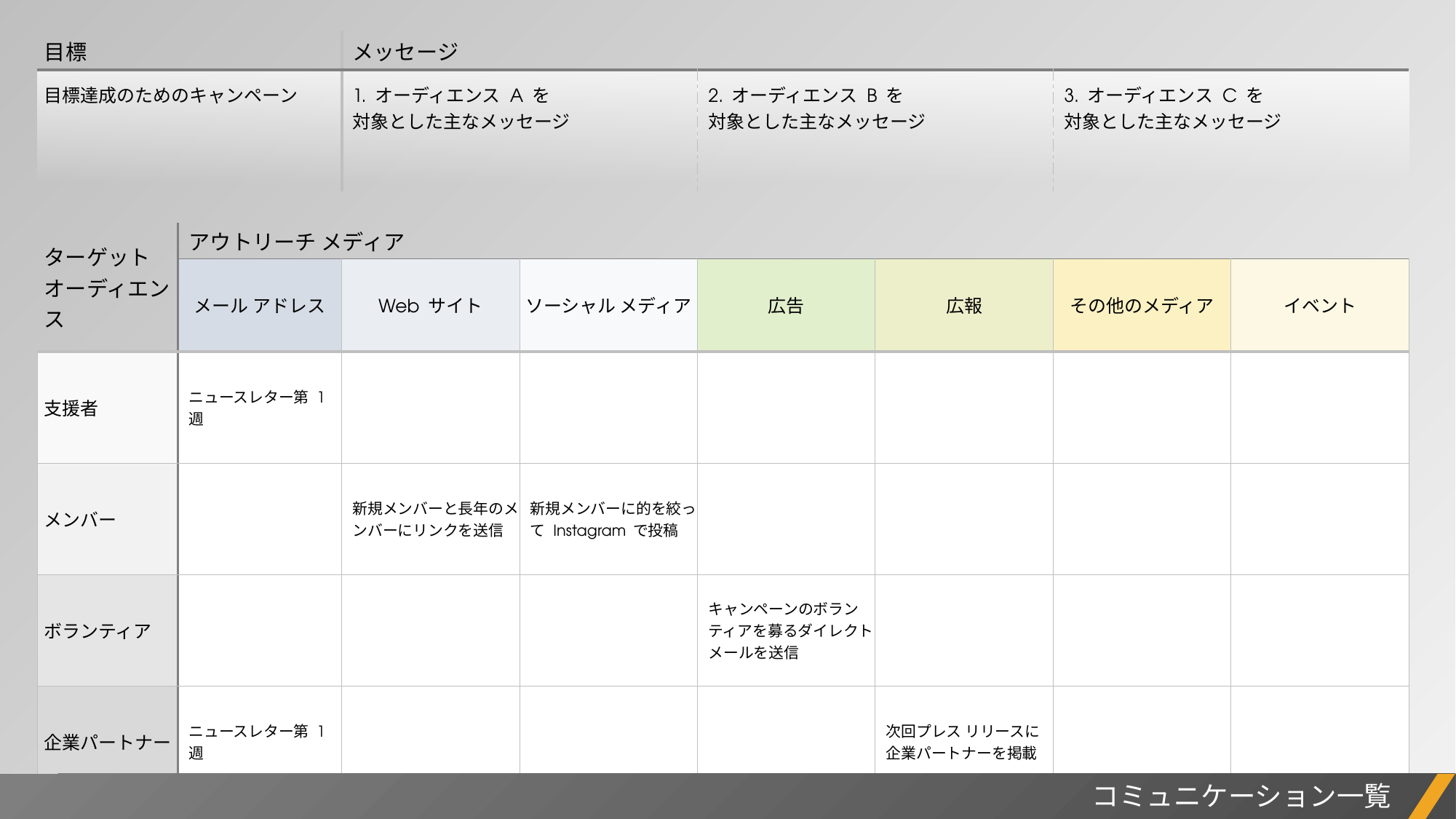

| 目標 | メッセージ |  |  |
| --- | --- | --- | --- |
| 目標達成のためのキャンペーン | 1. オーディエンス A を 対象とした主なメッセージ | 2. オーディエンス B を 対象とした主なメッセージ | 3. オーディエンス C を 対象とした主なメッセージ |
| ターゲット オーディエンス | アウトリーチ メディア |  |  |  |  |  |  |
| --- | --- | --- | --- | --- | --- | --- | --- |
| ターゲット オーディエンス | メール アドレス | Web サイト | ソーシャル メディア | 広告 | 広報 | その他のメディア | イベント |
| 支援者 | ニュースレター第 1 週 |  |  |  |  |  |  |
| メンバー |  | 新規メンバーと長年のメンバーにリンクを送信 | 新規メンバーに的を絞って Instagram で投稿 |  |  |  |  |
| ボランティア |  |  |  | キャンペーンのボランティアを募るダイレクト メールを送信 |  |  |  |
| 企業パートナー | ニュースレター第 1 週 |  |  |  | 次回プレス リリースに 企業パートナーを掲載 |  |  |
コミュニケーション一覧